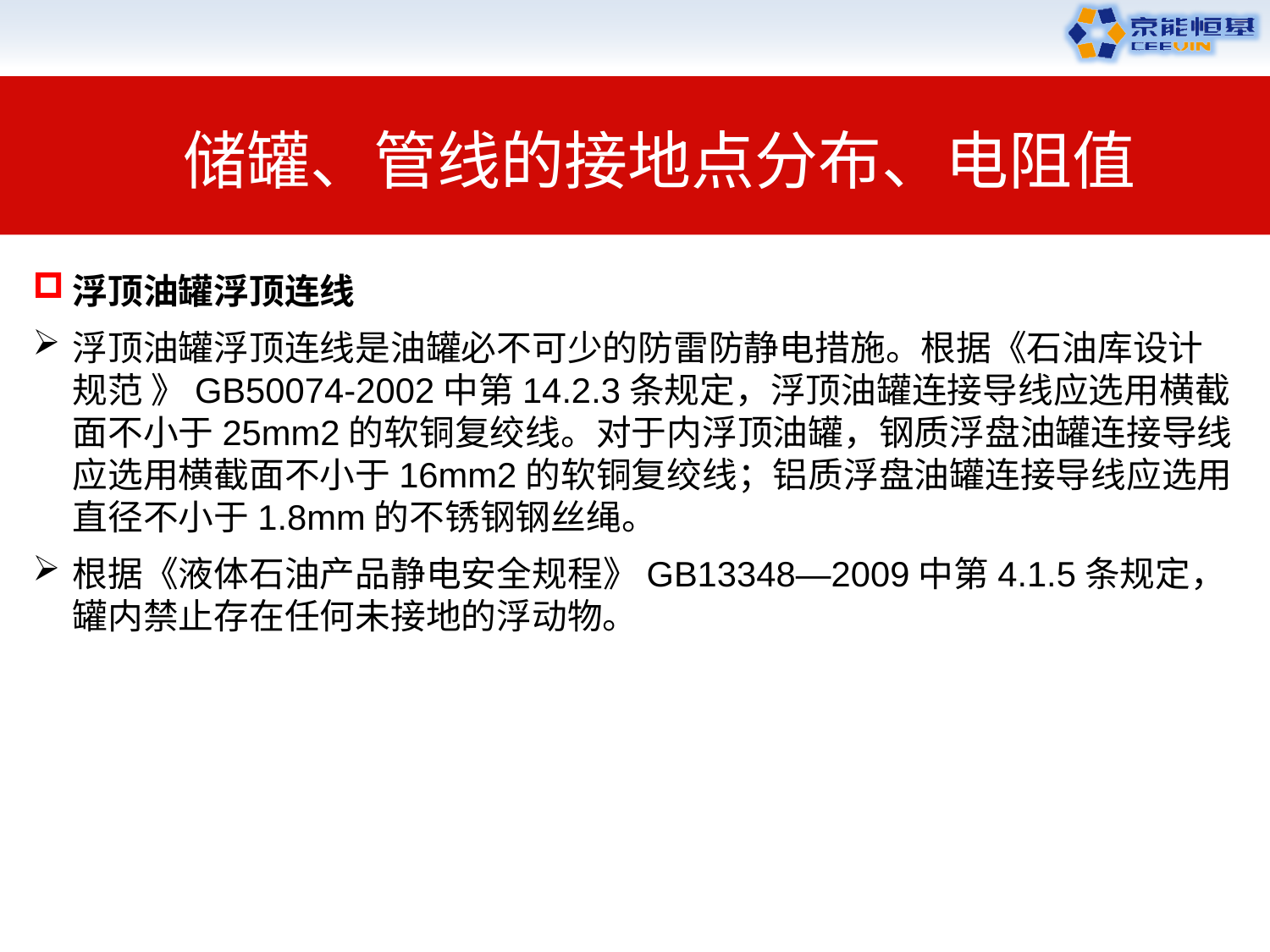

储罐、管线的接地点分布、电阻值
浮顶油罐浮顶连线
浮顶油罐浮顶连线是油罐必不可少的防雷防静电措施。根据《石油库设计规范 》GB50074-2002中第14.2.3条规定，浮顶油罐连接导线应选用横截面不小于25mm2的软铜复绞线。对于内浮顶油罐，钢质浮盘油罐连接导线应选用横截面不小于16mm2的软铜复绞线；铝质浮盘油罐连接导线应选用直径不小于1.8mm的不锈钢钢丝绳。
根据《液体石油产品静电安全规程》GB13348—2009中第4.1.5条规定，罐内禁止存在任何未接地的浮动物。